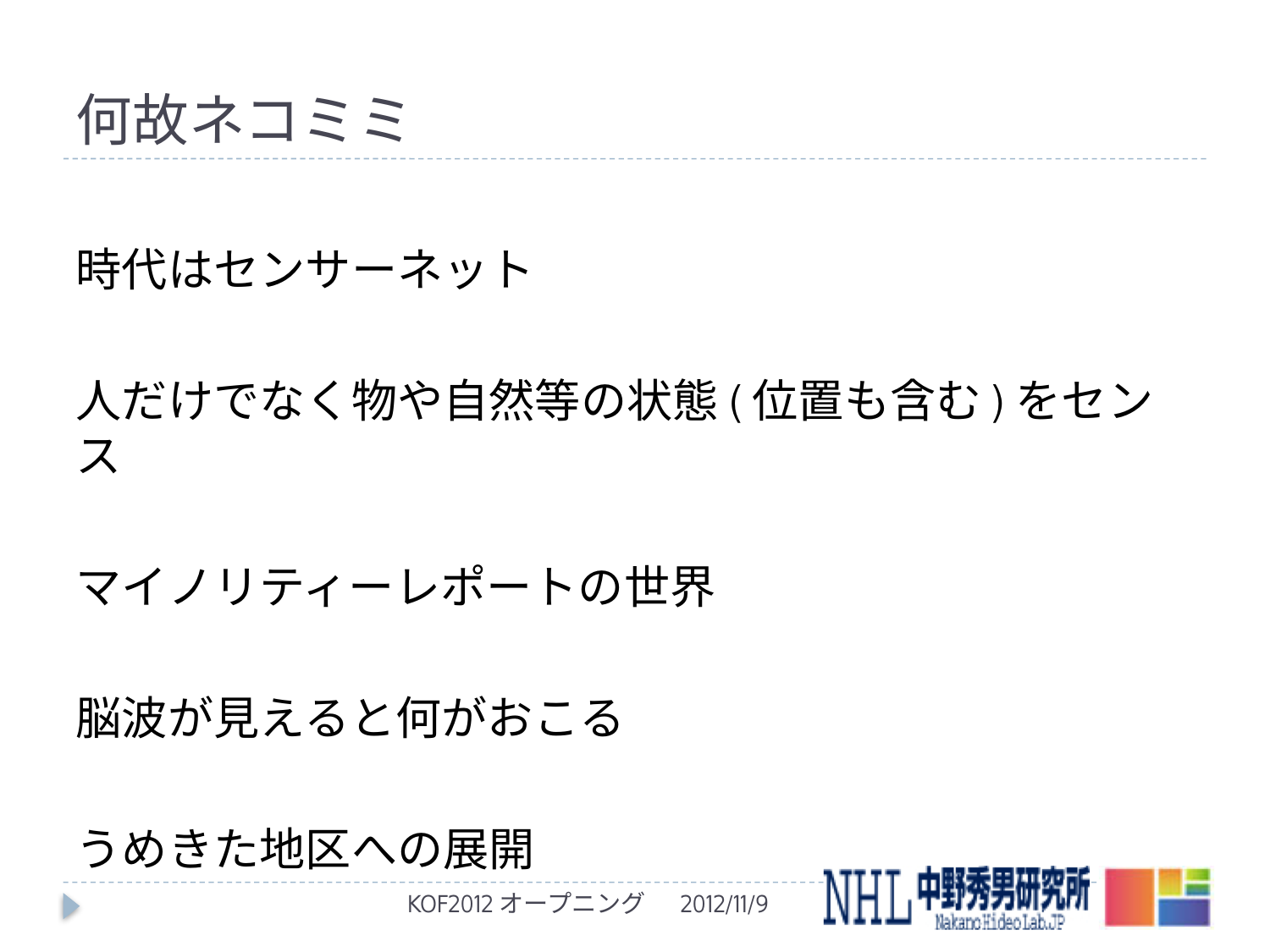

# 何故ネコミミ

時代はセンサーネット

人だけでなく物や自然等の状態(位置も含む)をセンス

マイノリティーレポートの世界

脳波が見えると何がおこる

うめきた地区への展開
KOF2012オープニング
2012/11/9